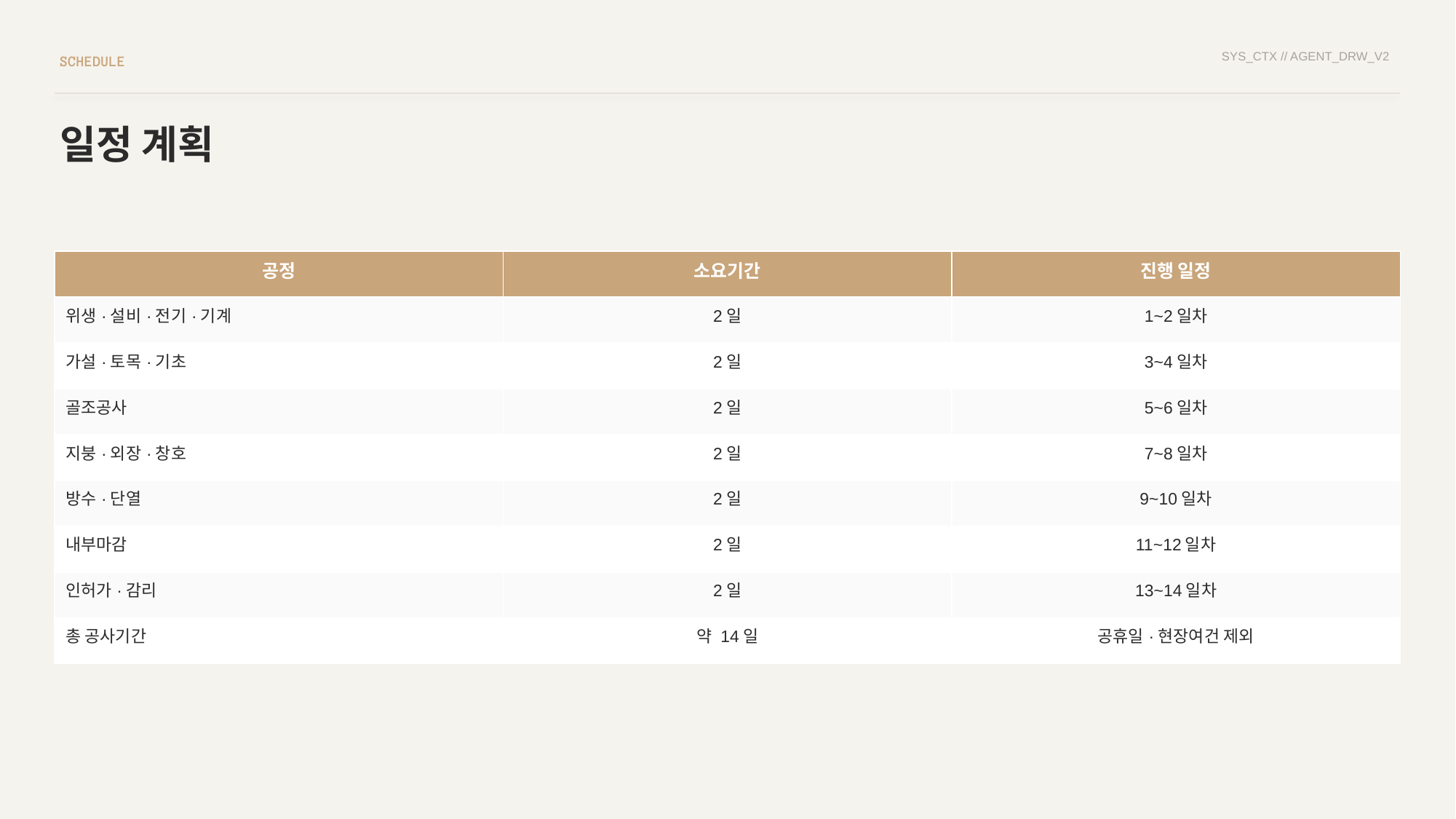

SYS_CTX // AGENT_DRW_V2
SCHEDULE

일정 계획
| 공정 | 소요기간 | 진행 일정 |
| --- | --- | --- |
| 위생·설비·전기·기계 | 2일 | 1~2일차 |
| 가설·토목·기초 | 2일 | 3~4일차 |
| 골조공사 | 2일 | 5~6일차 |
| 지붕·외장·창호 | 2일 | 7~8일차 |
| 방수·단열 | 2일 | 9~10일차 |
| 내부마감 | 2일 | 11~12일차 |
| 인허가·감리 | 2일 | 13~14일차 |
| 총 공사기간 | 약 14일 | 공휴일·현장여건 제외 |